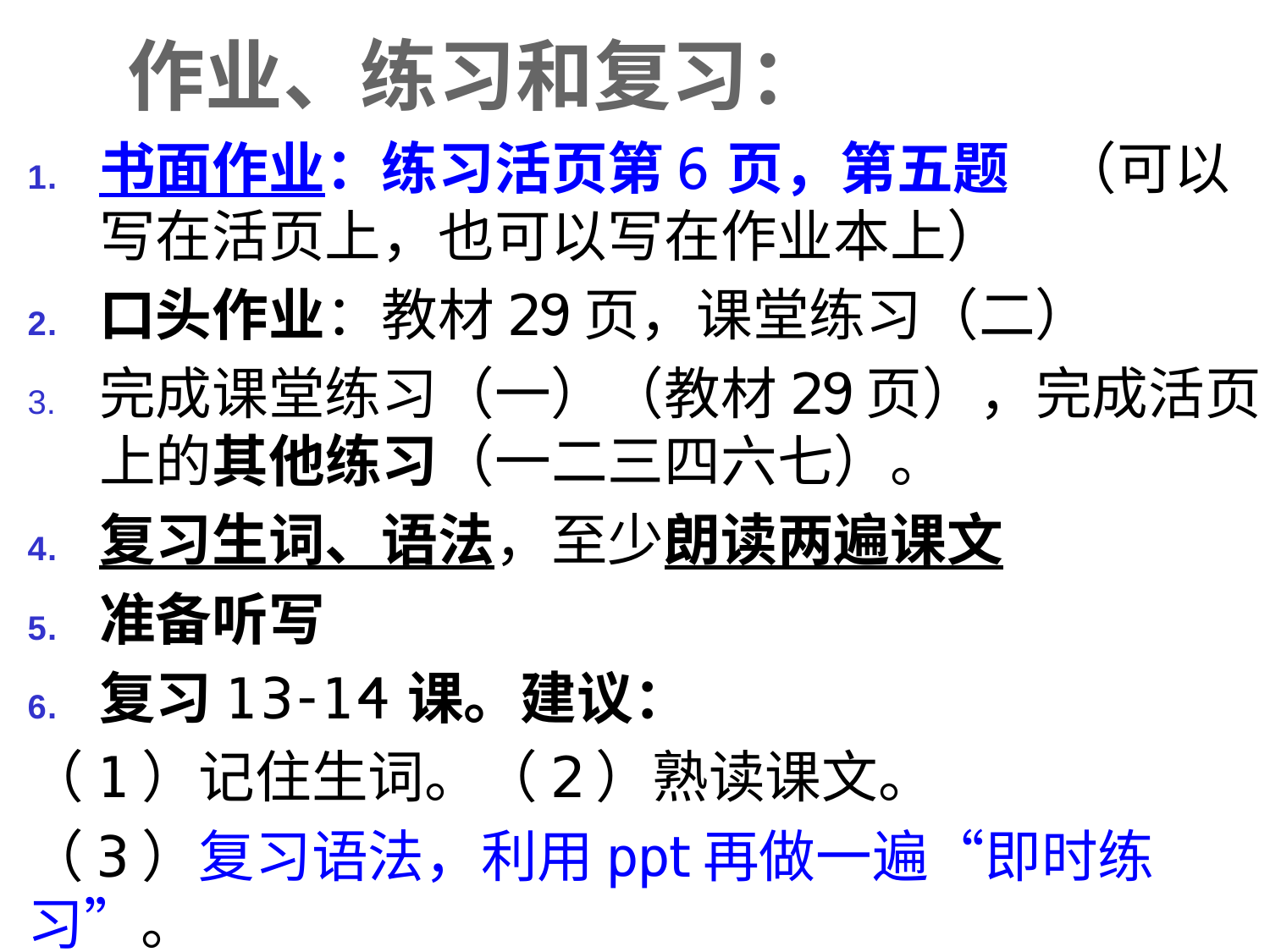

# 作业、练习和复习：
书面作业：练习活页第6页，第五题    （可以写在活页上，也可以写在作业本上）
口头作业：教材29页，课堂练习（二）
完成课堂练习（一）（教材29页），完成活页上的其他练习（一二三四六七）。
复习生词、语法，至少朗读两遍课文
准备听写
复习13-14课。建议：
（1）记住生词。（2）熟读课文。
（3）复习语法，利用ppt再做一遍“即时练习”。